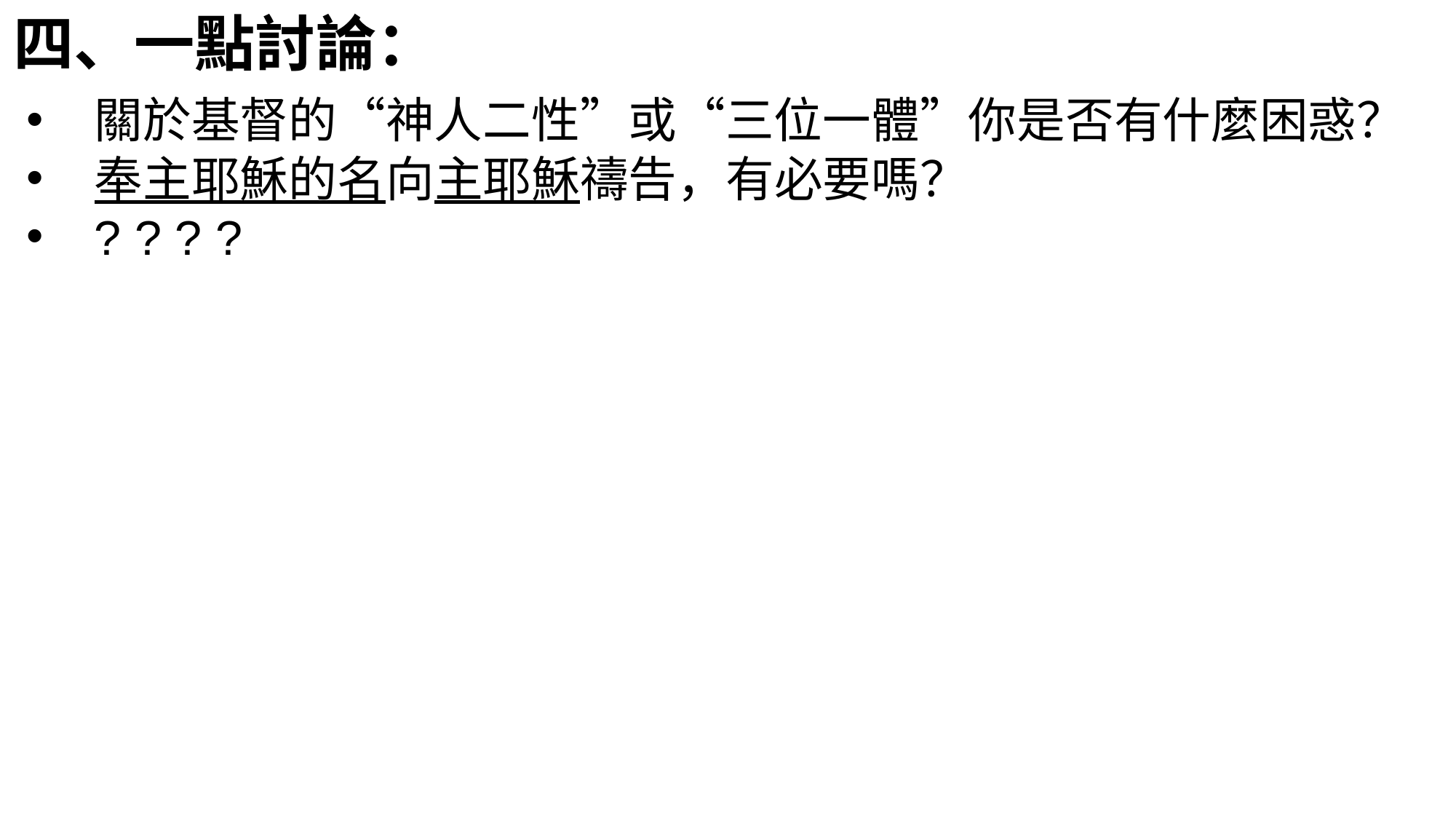

四、一點討論：
關於基督的“神人二性”或“三位一體”你是否有什麼困惑？
奉主耶穌的名向主耶穌禱告，有必要嗎？
? ? ? ?